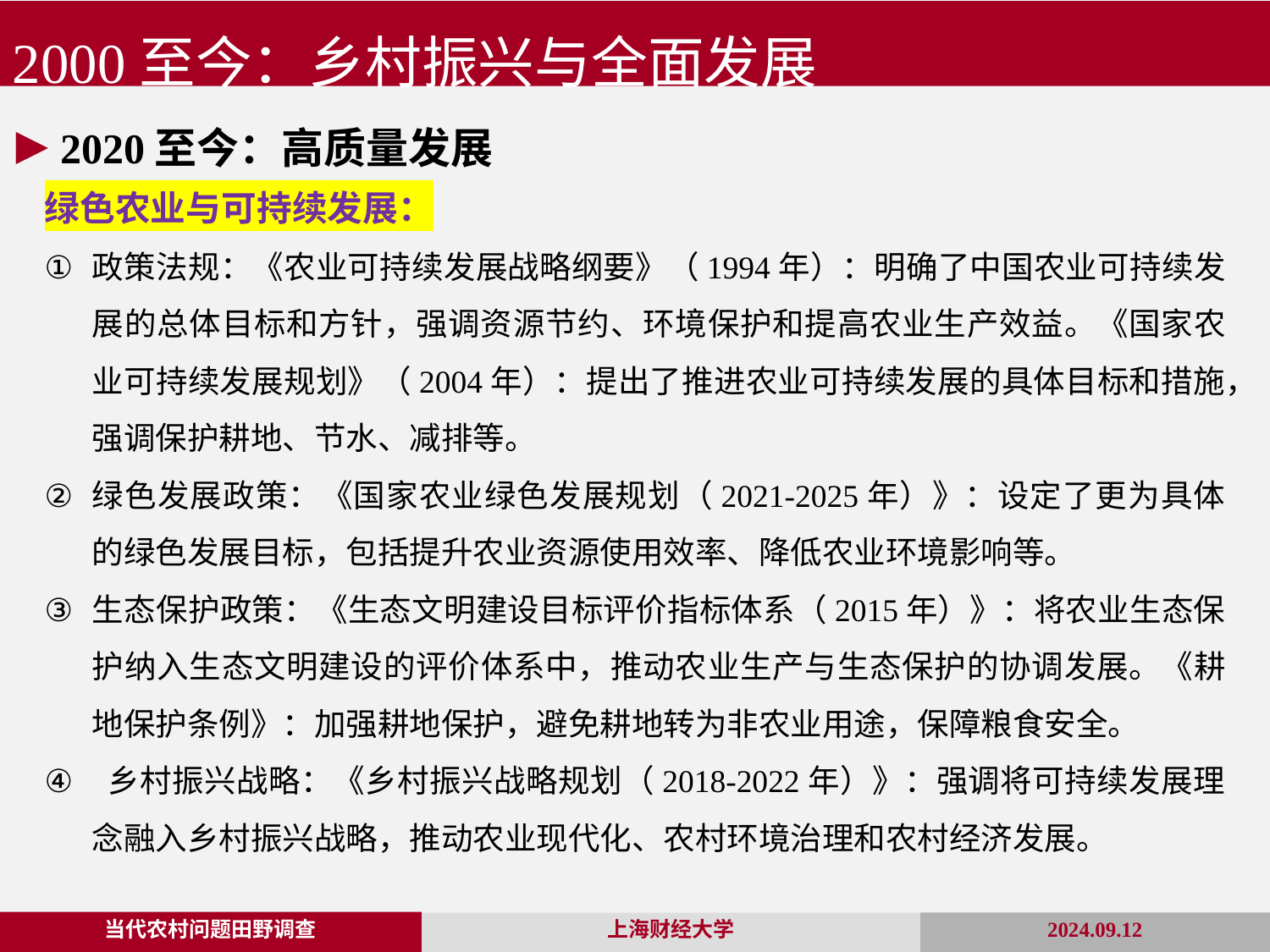

2000至今：乡村振兴与全面发展
2020至今：高质量发展
绿色农业与可持续发展：
政策法规：《农业可持续发展战略纲要》（1994年）：明确了中国农业可持续发展的总体目标和方针，强调资源节约、环境保护和提高农业生产效益。《国家农业可持续发展规划》（2004年）：提出了推进农业可持续发展的具体目标和措施，强调保护耕地、节水、减排等。
绿色发展政策：《国家农业绿色发展规划（2021-2025年）》：设定了更为具体的绿色发展目标，包括提升农业资源使用效率、降低农业环境影响等。
生态保护政策：《生态文明建设目标评价指标体系（2015年）》：将农业生态保护纳入生态文明建设的评价体系中，推动农业生产与生态保护的协调发展。《耕地保护条例》：加强耕地保护，避免耕地转为非农业用途，保障粮食安全。
 乡村振兴战略：《乡村振兴战略规划（2018-2022年）》：强调将可持续发展理念融入乡村振兴战略，推动农业现代化、农村环境治理和农村经济发展。
当代农村问题田野调查
上海财经大学
2024.09.12